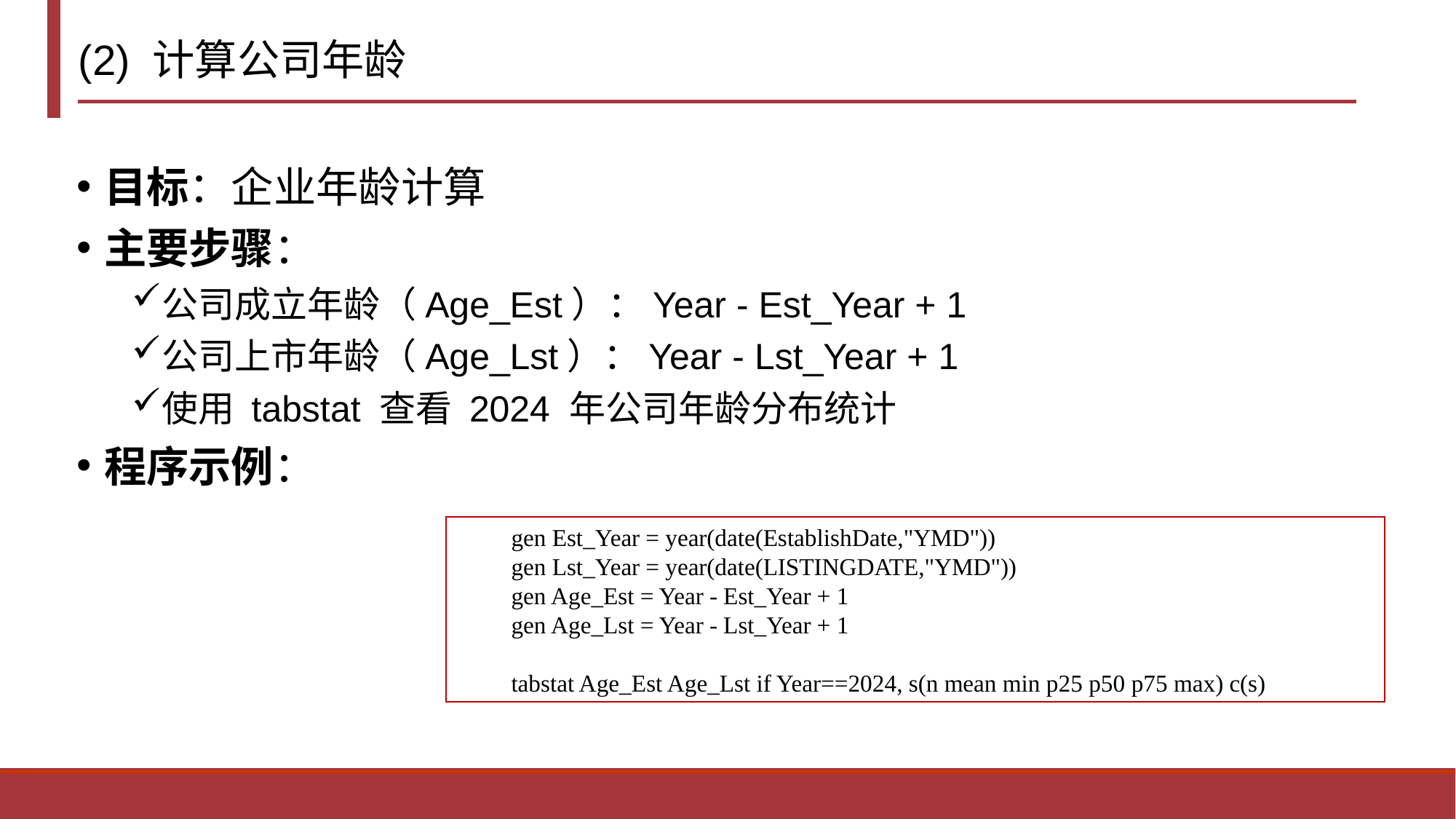

# (2) 计算公司年龄
目标：企业年龄计算
主要步骤：
公司成立年龄（Age_Est）：Year - Est_Year + 1
公司上市年龄（Age_Lst）：Year - Lst_Year + 1
使用 tabstat 查看 2024 年公司年龄分布统计
程序示例：
gen Est_Year = year(date(EstablishDate,"YMD"))
gen Lst_Year = year(date(LISTINGDATE,"YMD"))
gen Age_Est = Year - Est_Year + 1
gen Age_Lst = Year - Lst_Year + 1

tabstat Age_Est Age_Lst if Year==2024, s(n mean min p25 p50 p75 max) c(s)